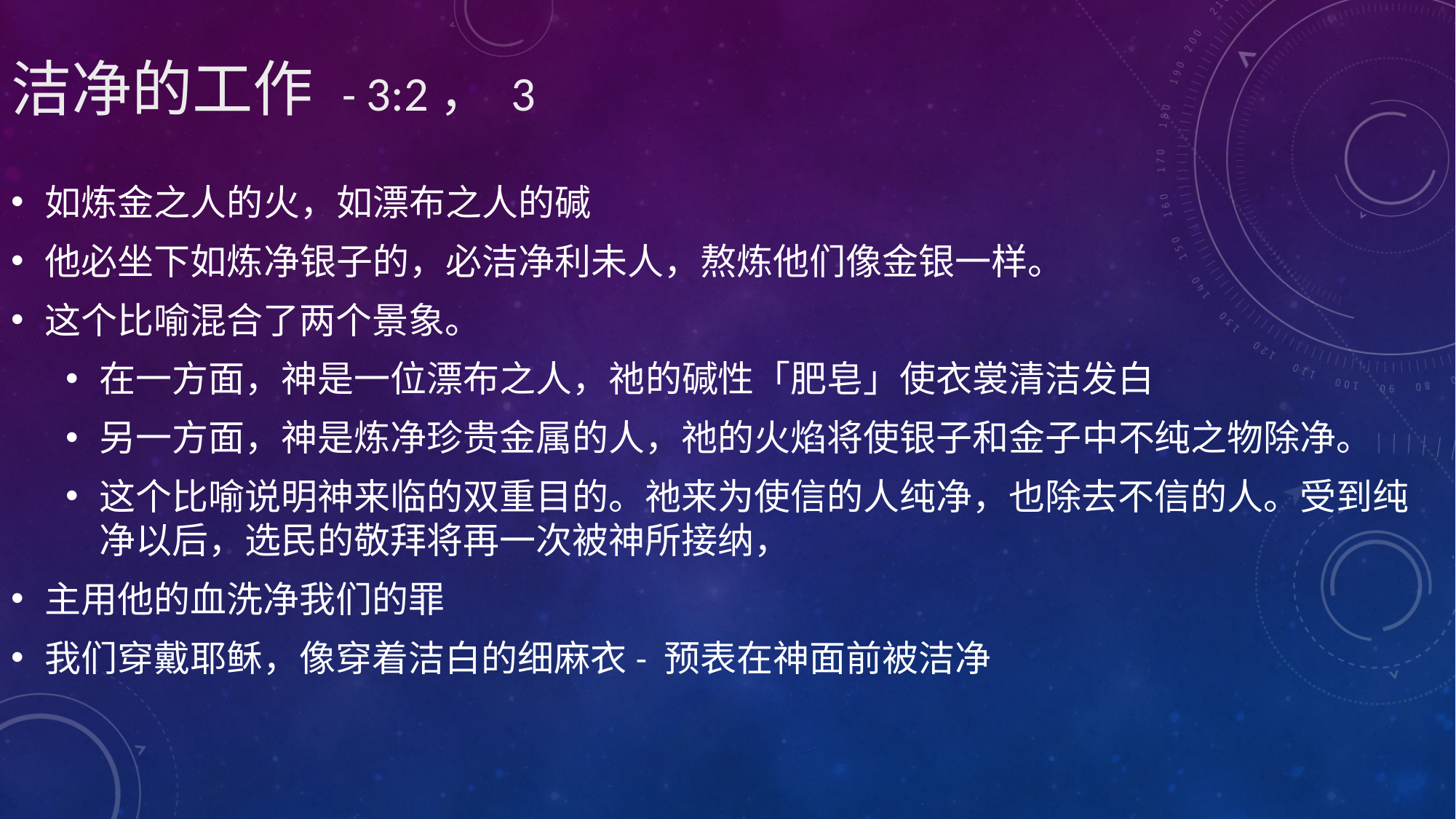

# 洁净的工作 - 3:2， 3
如炼金之人的火，如漂布之人的碱
他必坐下如炼净银子的，必洁净利未人，熬炼他们像金银一样。
这个比喻混合了两个景象。
在一方面，神是一位漂布之人，祂的碱性「肥皂」使衣裳清洁发白
另一方面，神是炼净珍贵金属的人，祂的火焰将使银子和金子中不纯之物除净。
这个比喻说明神来临的双重目的。祂来为使信的人纯净，也除去不信的人。受到纯净以后，选民的敬拜将再一次被神所接纳，
主用他的血洗净我们的罪
我们穿戴耶稣，像穿着洁白的细麻衣- 预表在神面前被洁净